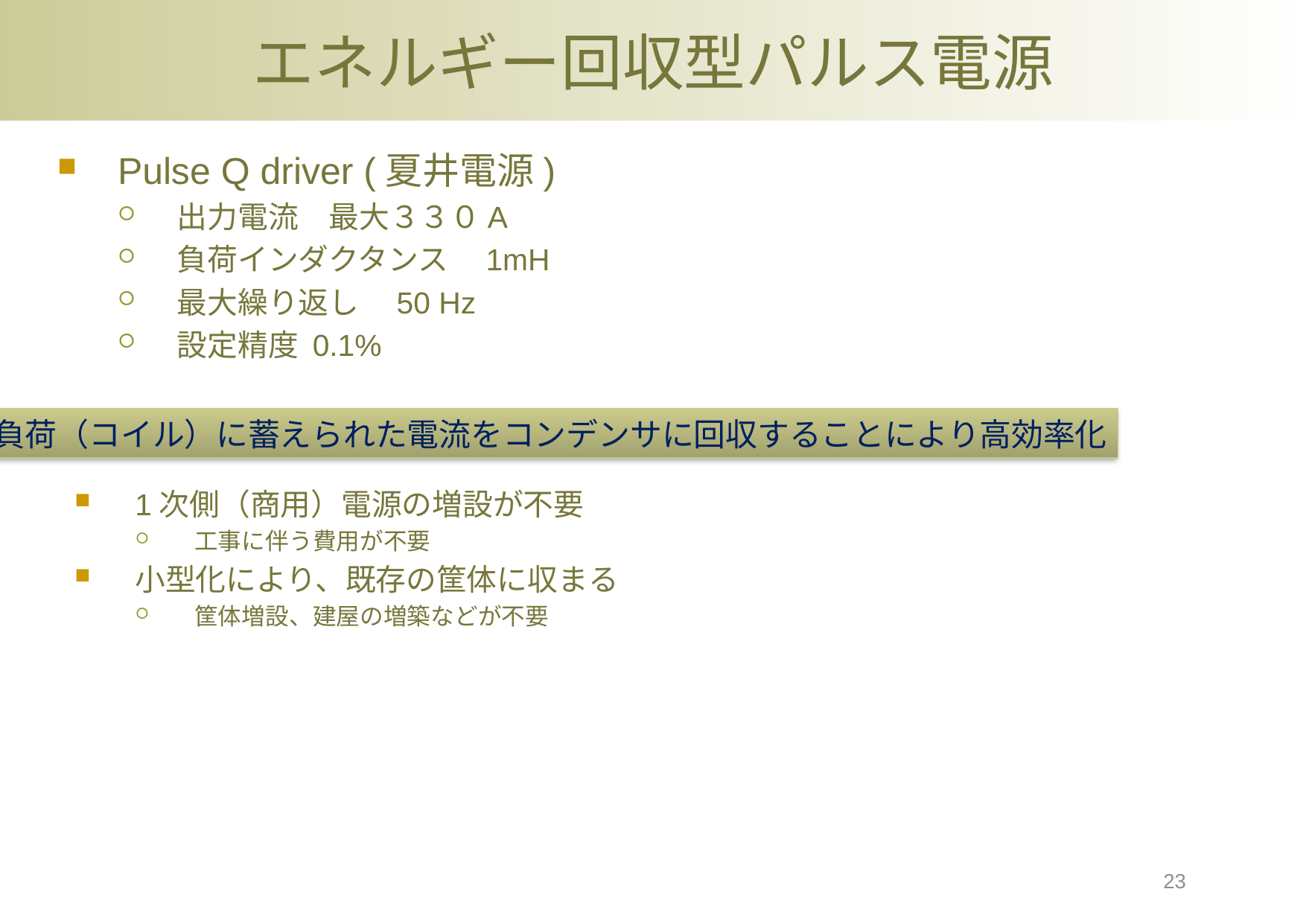

# エネルギー回収型パルス電源
Pulse Q driver (夏井電源)
出力電流　最大３３０A
負荷インダクタンス　1mH
最大繰り返し　50 Hz
設定精度 0.1%
負荷（コイル）に蓄えられた電流をコンデンサに回収することにより高効率化
1次側（商用）電源の増設が不要
工事に伴う費用が不要
小型化により、既存の筐体に収まる
筐体増設、建屋の増築などが不要

23